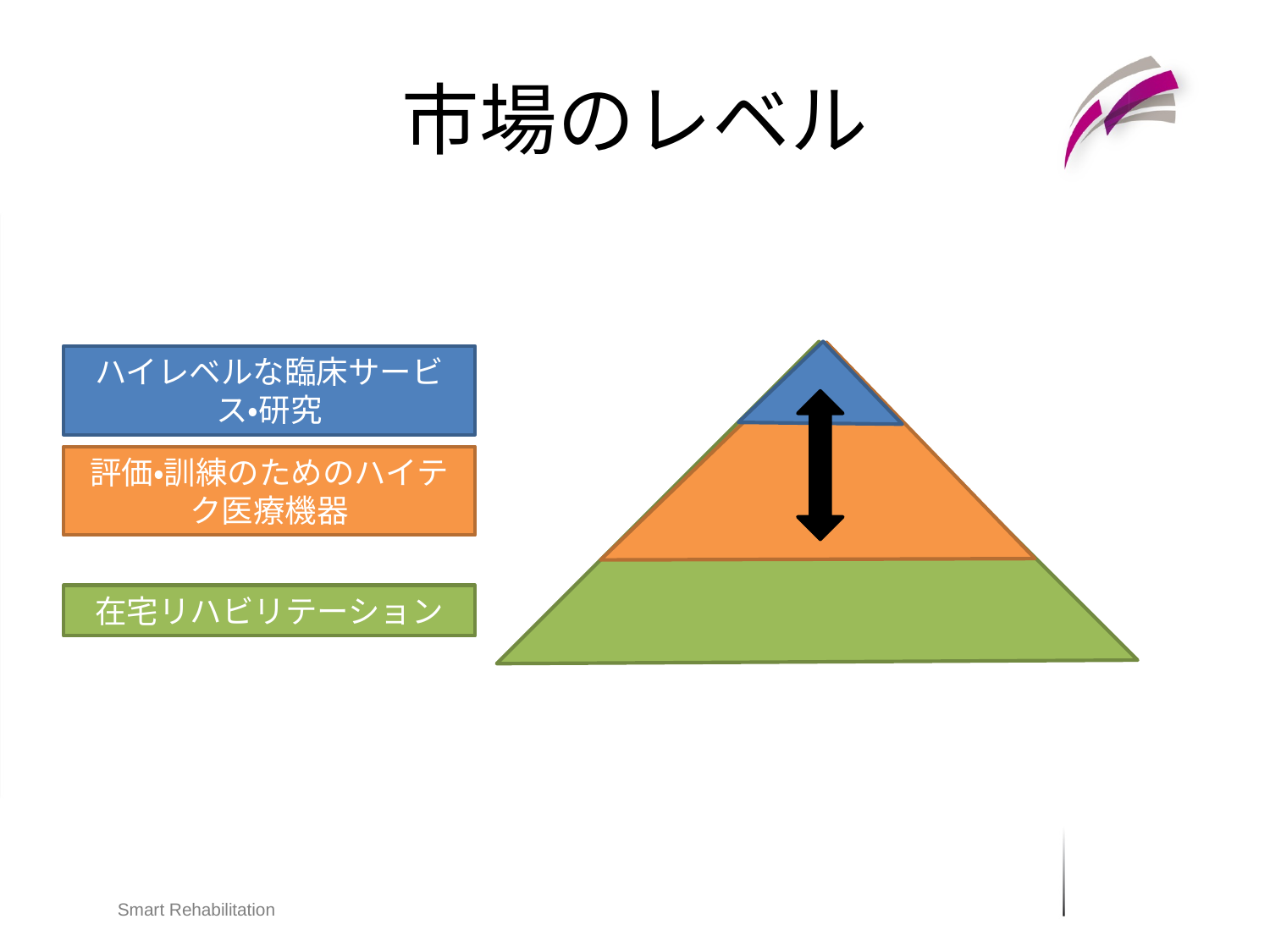

# 市場のレベル
ハイレベルな臨床サービス・研究

評価・訓練のためのハイテク医療機器
在宅リハビリテーション